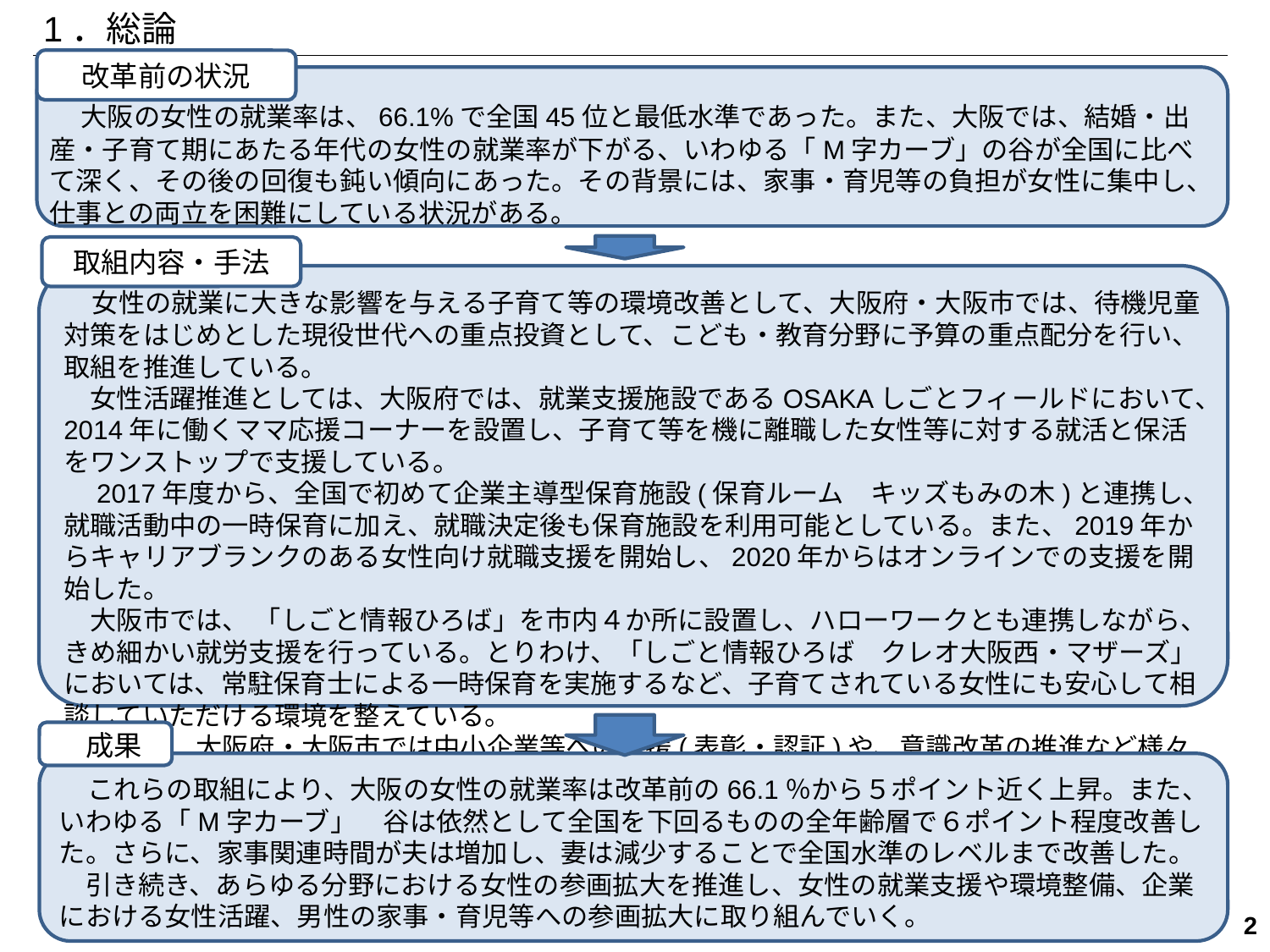

1．総論
改革前の状況

　大阪の女性の就業率は、66.1%で全国45位と最低水準であった。また、大阪では、結婚・出産・子育て期にあたる年代の女性の就業率が下がる、いわゆる「M字カーブ」の谷が全国に比べて深く、その後の回復も鈍い傾向にあった。その背景には、家事・育児等の負担が女性に集中し、仕事との両立を困難にしている状況がある。

取組内容・手法

　女性の就業に大きな影響を与える子育て等の環境改善として、大阪府・大阪市では、待機児童対策をはじめとした現役世代への重点投資として、こども・教育分野に予算の重点配分を行い、取組を推進している。
　女性活躍推進としては、大阪府では、就業支援施設であるOSAKAしごとフィールドにおいて、2014年に働くママ応援コーナーを設置し、子育て等を機に離職した女性等に対する就活と保活をワンストップで支援している。
　2017年度から、全国で初めて企業主導型保育施設(保育ルーム　キッズもみの木)と連携し、就職活動中の一時保育に加え、就職決定後も保育施設を利用可能としている。また、2019年からキャリアブランクのある女性向け就職支援を開始し、2020年からはオンラインでの支援を開始した。
　大阪市では、 「しごと情報ひろば」を市内４か所に設置し、ハローワークとも連携しながら、きめ細かい就労支援を行っている。とりわけ、「しごと情報ひろば　クレオ大阪西・マザーズ」においては、常駐保育士による一時保育を実施するなど、子育てされている女性にも安心して相談していただける環境を整えている。
　その他、大阪府・大阪市では中小企業等への支援(表彰・認証)や、意識改革の推進など様々な取組を行っており、大阪市では、男女がともに主体的に家事・育児に関わる意義について「家事・育児シェアチェックシート」等を作成し、広く啓発を行っている。

　成果

　これらの取組により、大阪の女性の就業率は改革前の66.1％から５ポイント近く上昇。また、いわゆる「M字カーブ」　谷は依然として全国を下回るものの全年齢層で６ポイント程度改善した。さらに、家事関連時間が夫は増加し、妻は減少することで全国水準のレベルまで改善した。
　引き続き、あらゆる分野における女性の参画拡大を推進し、女性の就業支援や環境整備、企業における女性活躍、男性の家事・育児等への参画拡大に取り組んでいく。

2